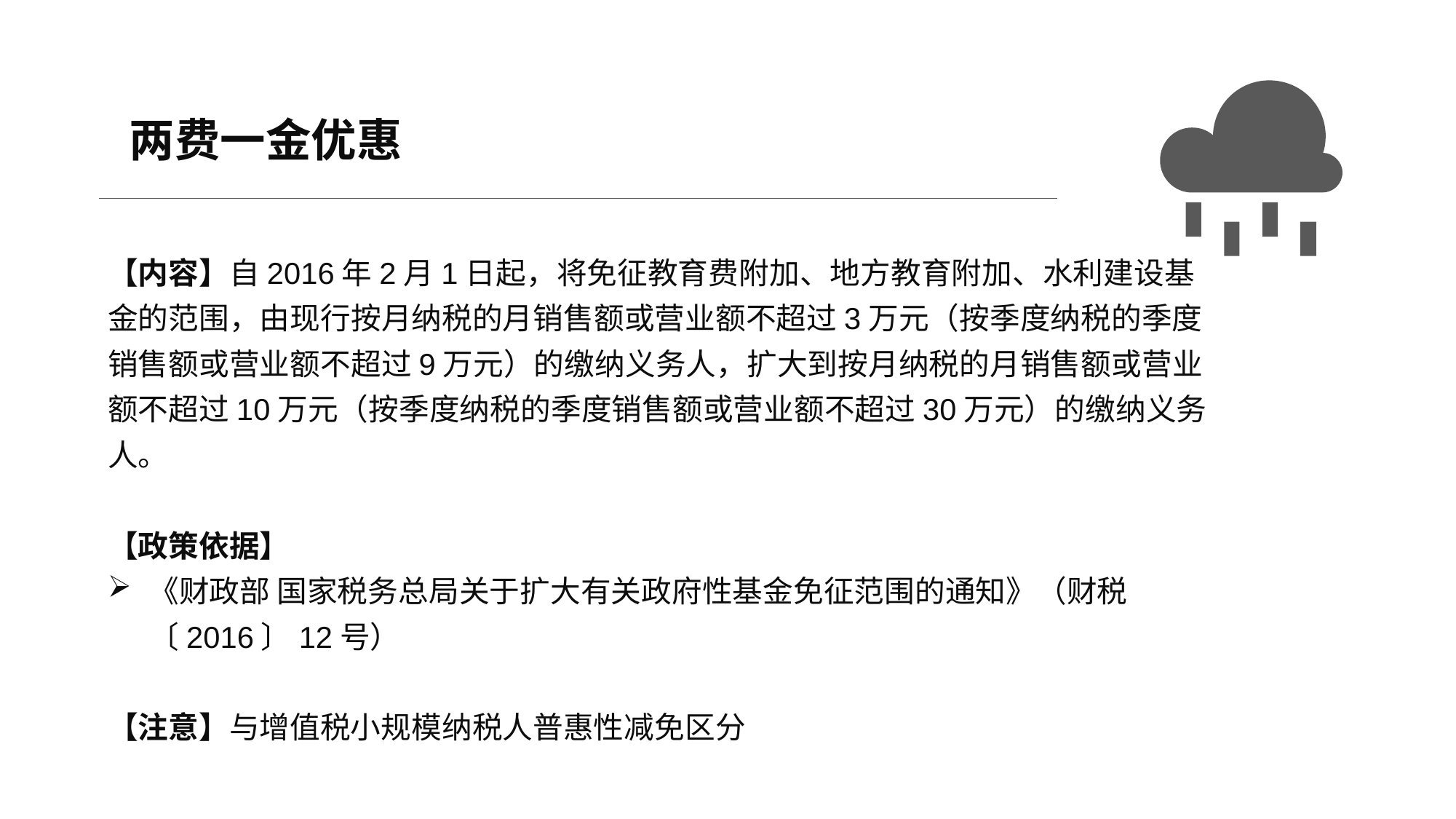

两费一金优惠
【内容】自2016年2月1日起，将免征教育费附加、地方教育附加、水利建设基金的范围，由现行按月纳税的月销售额或营业额不超过3万元（按季度纳税的季度销售额或营业额不超过9万元）的缴纳义务人，扩大到按月纳税的月销售额或营业额不超过10万元（按季度纳税的季度销售额或营业额不超过30万元）的缴纳义务人。

【政策依据】
《财政部 国家税务总局关于扩大有关政府性基金免征范围的通知》（财税〔2016〕12号）

【注意】与增值税小规模纳税人普惠性减免区分